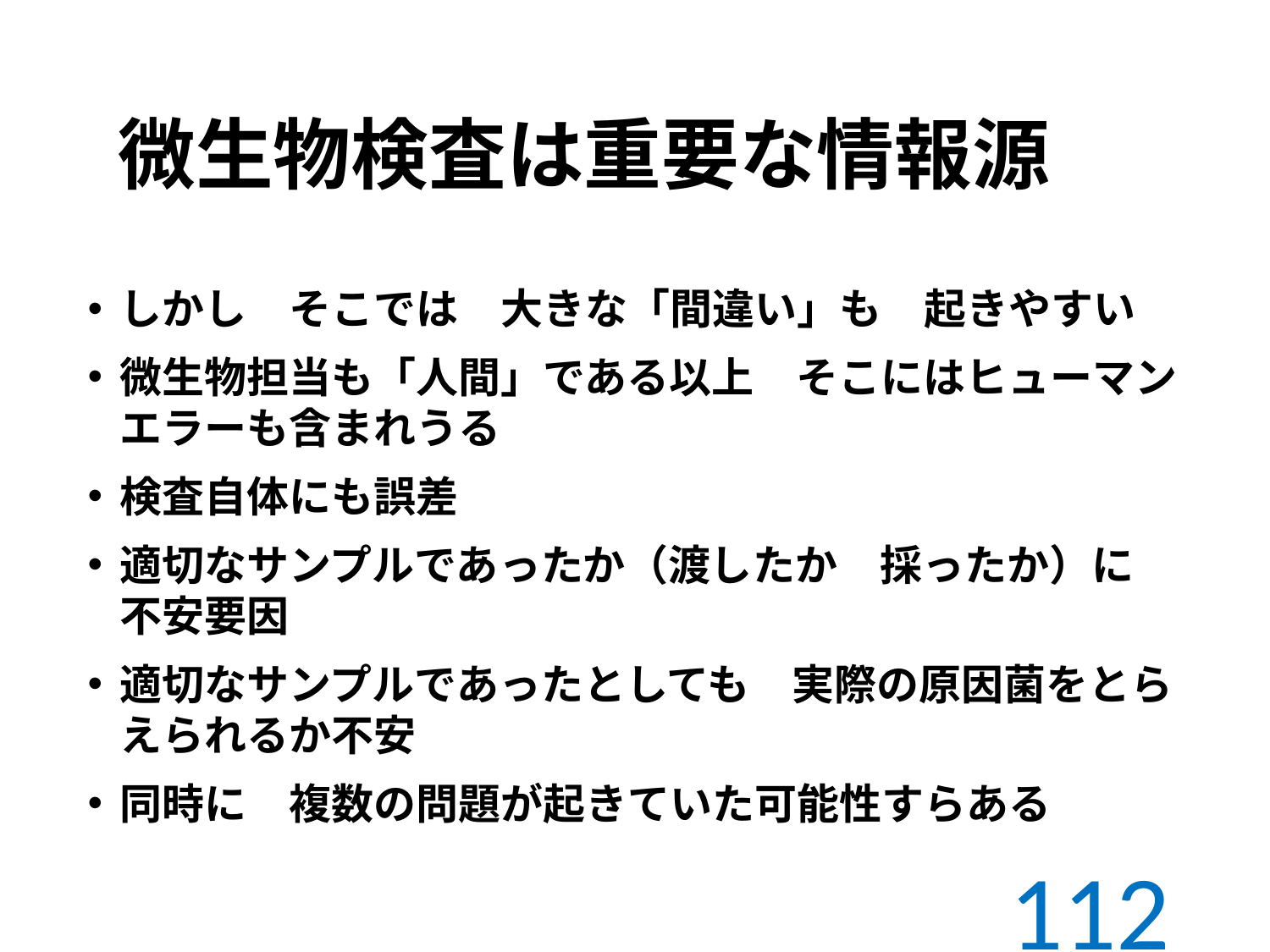

# 微生物検査は重要な情報源
しかし　そこでは　大きな「間違い」も　起きやすい
微生物担当も「人間」である以上　そこにはヒューマンエラーも含まれうる
検査自体にも誤差
適切なサンプルであったか（渡したか　採ったか）に　不安要因
適切なサンプルであったとしても　実際の原因菌をとらえられるか不安
同時に　複数の問題が起きていた可能性すらある

112